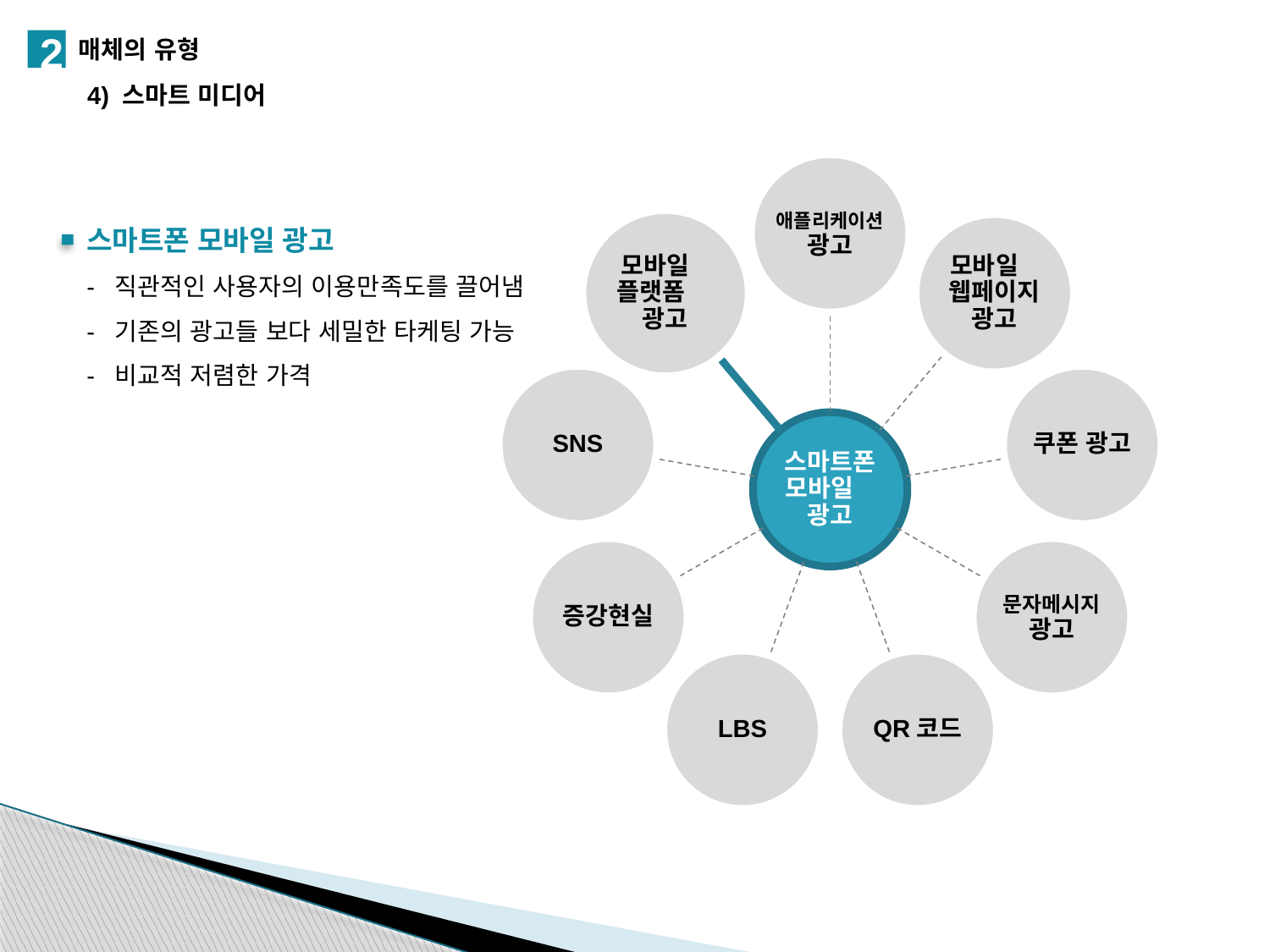

2
매체의 유형

4) 스마트 미디어
스마트폰 모바일    광고

애플리케이션 광고

모바일    웹페이지 광고

쿠폰 광고

문자메시지 광고

QR코드

LBS

증강현실

SNS

모바일    플랫폼     광고
스마트폰 모바일 광고
-  직관적인 사용자의 이용만족도를 끌어냄
-  기존의 광고들 보다 세밀한 타케팅 가능
-  비교적 저렴한 가격